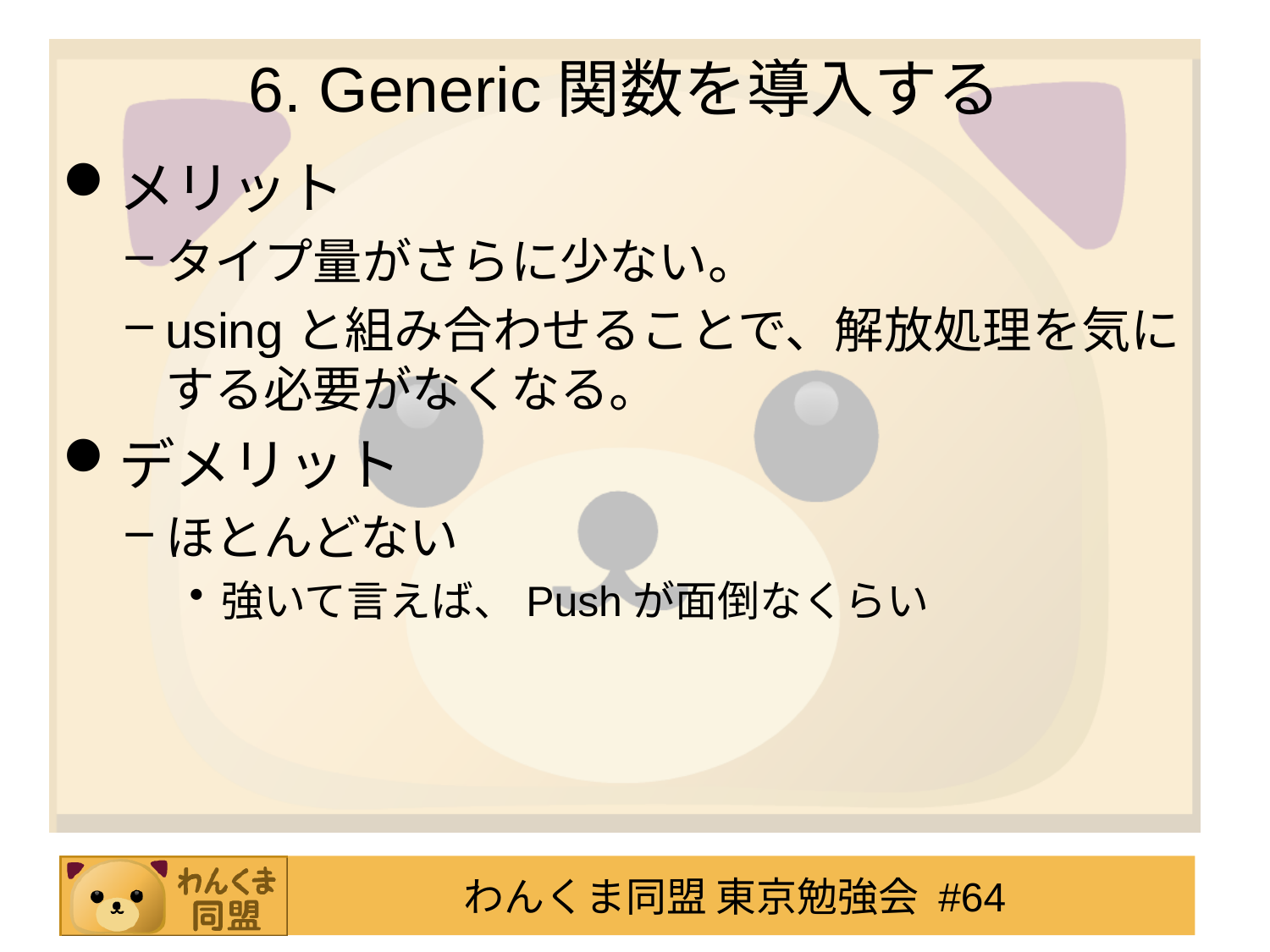

# 6. Generic関数を導入する
メリット
タイプ量がさらに少ない。
usingと組み合わせることで、解放処理を気にする必要がなくなる。
デメリット
ほとんどない
強いて言えば、Pushが面倒なくらい